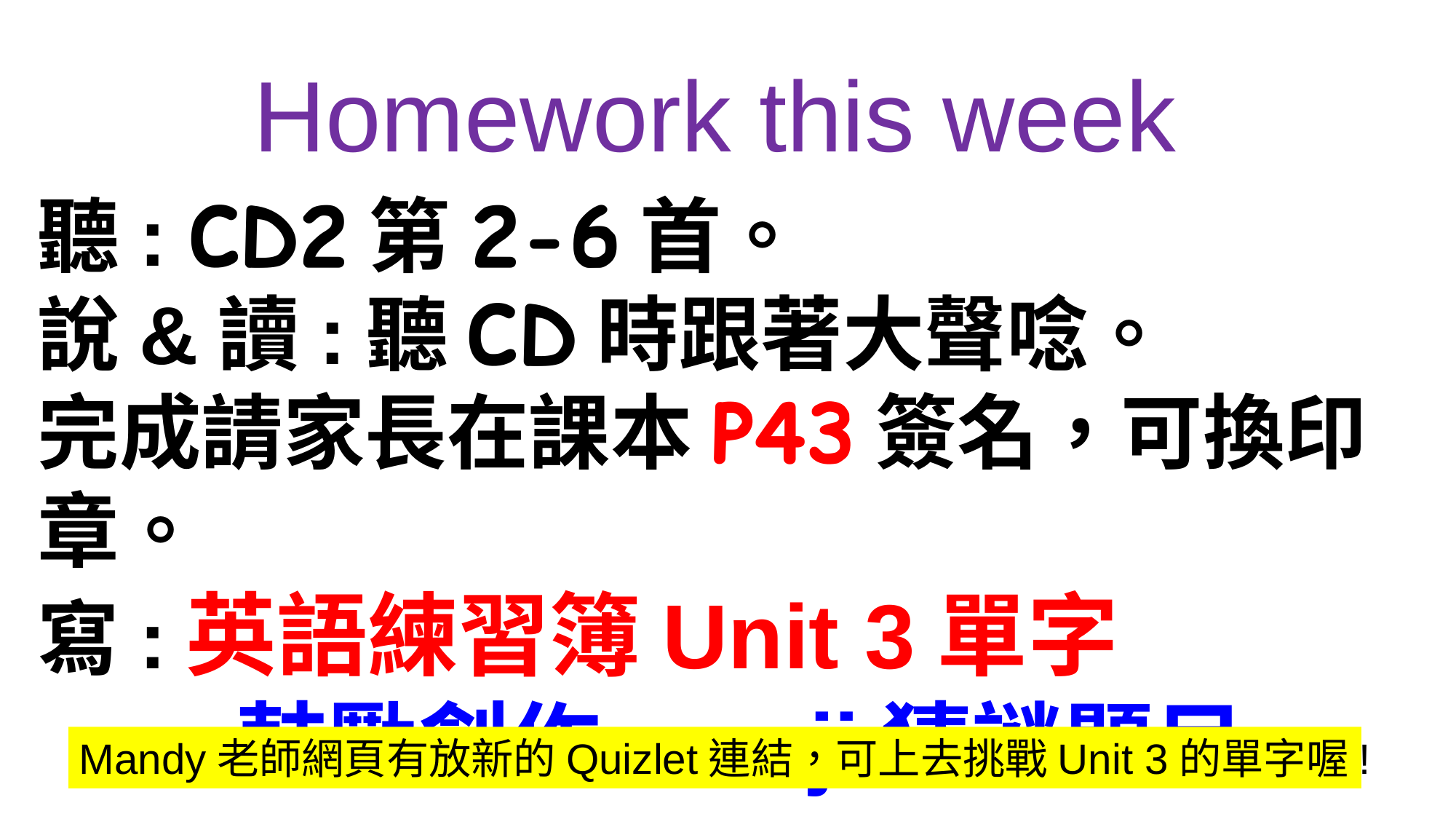

Homework this week
聽: CD2第2-6首。
說&讀:聽CD時跟著大聲唸。
完成請家長在課本P43簽名，可換印章。
寫:英語練習簿Unit 3單字
鼓勵創作emoji猜謎題目
Mandy老師網頁有放新的Quizlet連結，可上去挑戰Unit 3的單字喔!